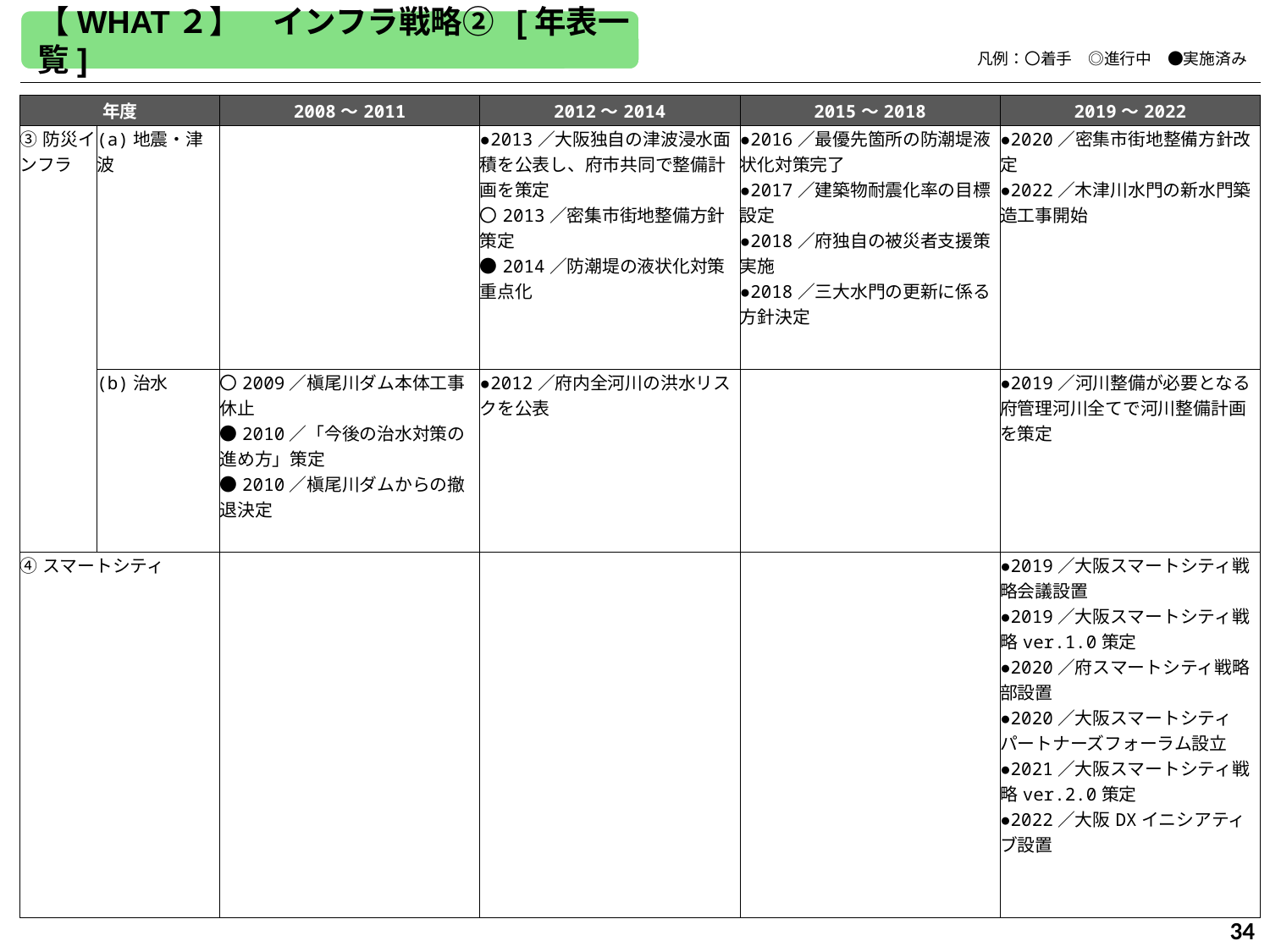

【WHAT２】　インフラ戦略②  [年表一覧]
　　　　凡例：〇着手　◎進行中　●実施済み
| 年度 |  | 2008～2011 | 2012～2014 | 2015～2018 | 2019～2022 |
| --- | --- | --- | --- | --- | --- |
| ③防災インフラ | (a)地震・津波 |  | ●2013／大阪独自の津波浸水面積を公表し、府市共同で整備計画を策定 〇2013／密集市街地整備方針策定 ●2014／防潮堤の液状化対策重点化 | ●2016／最優先箇所の防潮堤液状化対策完了 ●2017／建築物耐震化率の目標設定 ●2018／府独自の被災者支援策実施 ●2018／三大水門の更新に係る方針決定 | ●2020／密集市街地整備方針改定 ●2022／木津川水門の新水門築造工事開始 |
|  | (b)治水 | 〇2009／槇尾川ダム本体工事休止 ●2010／「今後の治水対策の進め方」策定 ●2010／槇尾川ダムからの撤退決定 | ●2012／府内全河川の洪水リスクを公表 |  | ●2019／河川整備が必要となる府管理河川全てで河川整備計画を策定 |
| ➃スマートシティ |  |  |  |  | ●2019／大阪スマートシティ戦略会議設置 ●2019／大阪スマートシティ戦略ver.1.0策定 ●2020／府スマートシティ戦略部設置 ●2020／大阪スマートシティパートナーズフォーラム設立 ●2021／大阪スマートシティ戦略ver.2.0策定 ●2022／大阪DXイニシアティブ設置 |
34